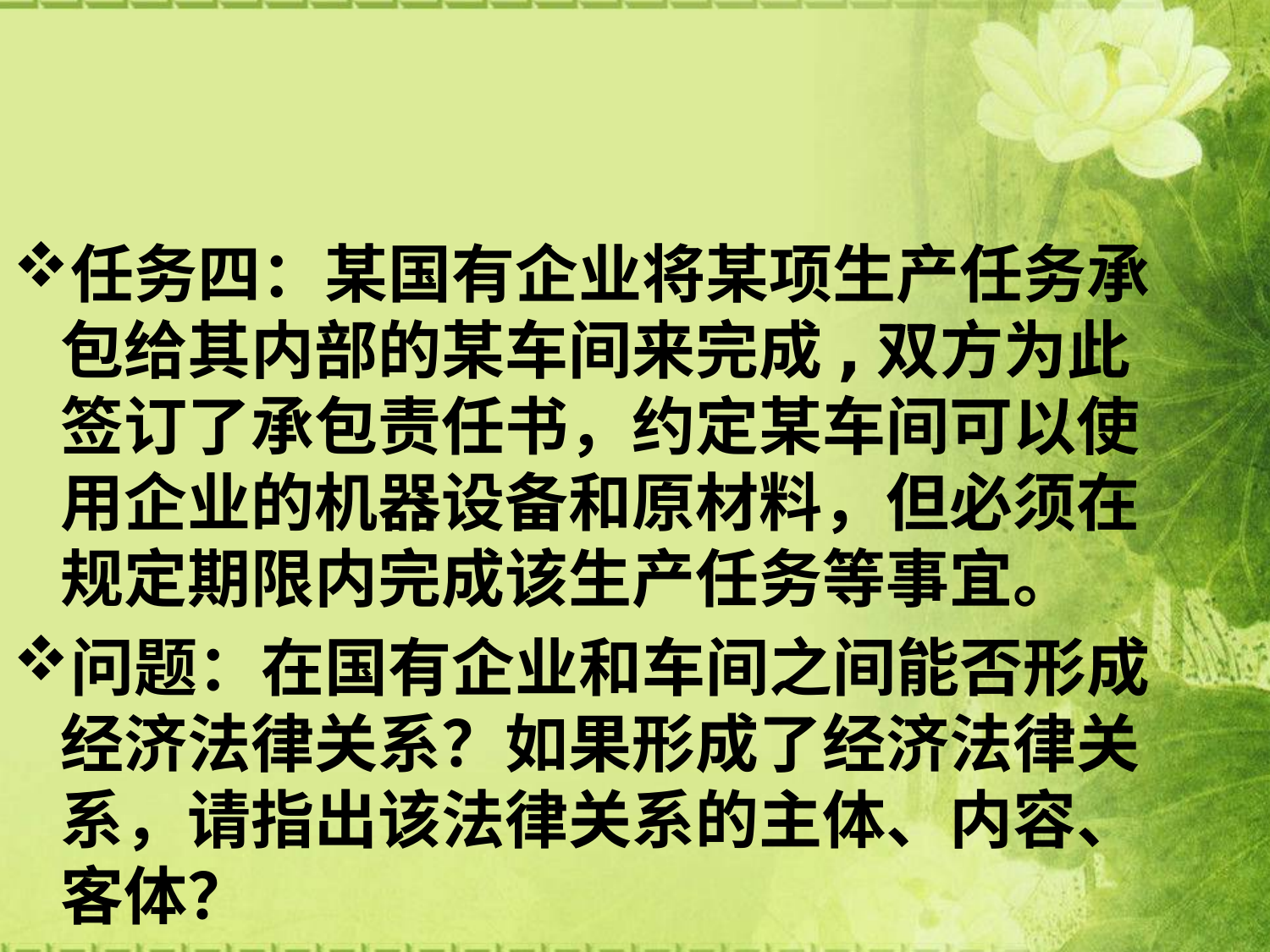

任务四：某国有企业将某项生产任务承包给其内部的某车间来完成,双方为此签订了承包责任书，约定某车间可以使用企业的机器设备和原材料，但必须在规定期限内完成该生产任务等事宜。
问题：在国有企业和车间之间能否形成经济法律关系？如果形成了经济法律关系，请指出该法律关系的主体、内容、客体？